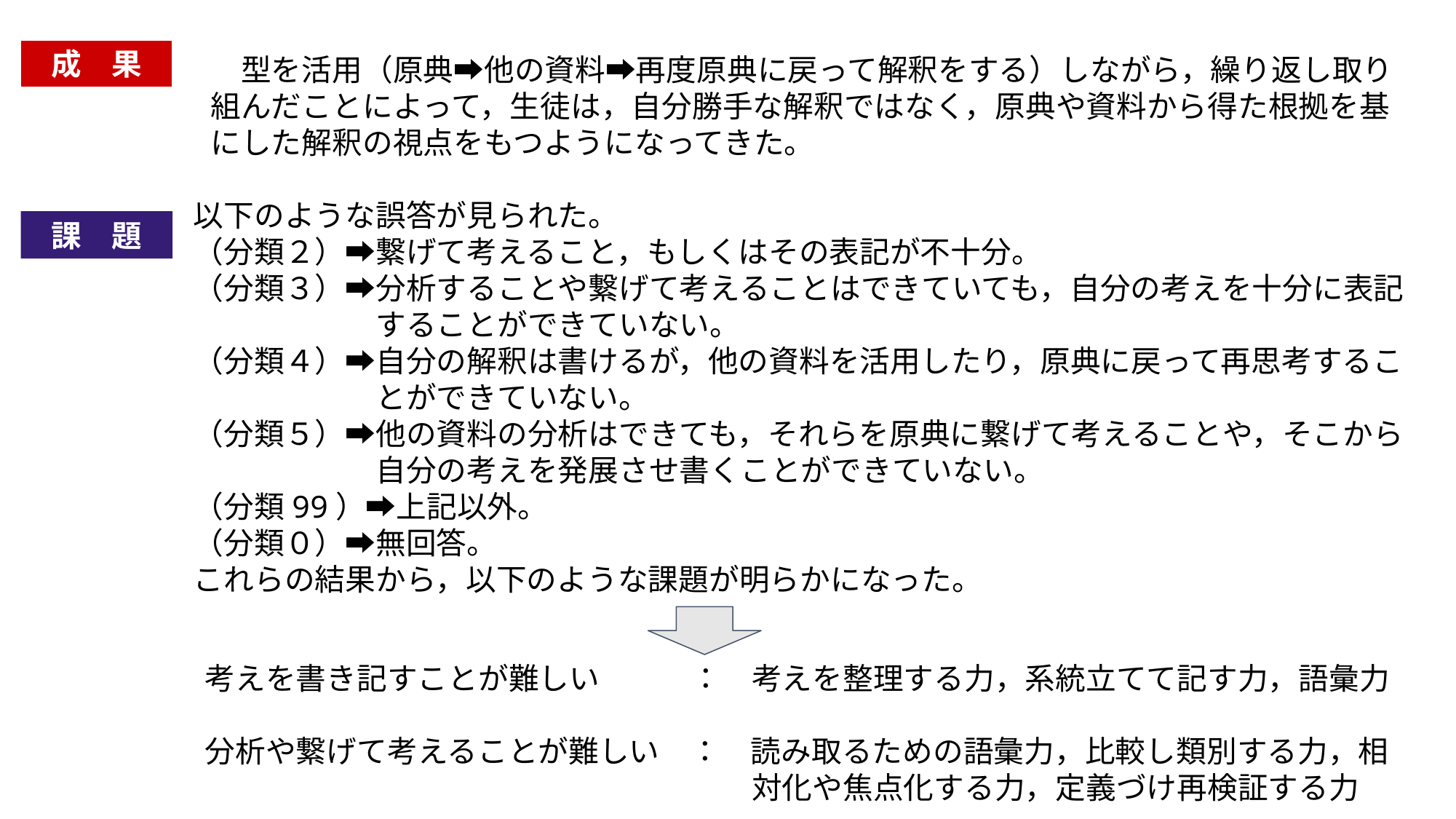

成　果
　型を活用（原典➡他の資料➡再度原典に戻って解釈をする）しながら，繰り返し取り組んだことによって，生徒は，自分勝手な解釈ではなく，原典や資料から得た根拠を基にした解釈の視点をもつようになってきた。
以下のような誤答が見られた。
（分類２）➡繋げて考えること，もしくはその表記が不十分。
（分類３）➡分析することや繋げて考えることはできていても，自分の考えを十分に表記
　　　　　　することができていない。
（分類４）➡自分の解釈は書けるが，他の資料を活用したり，原典に戻って再思考するこ
　　　　　　とができていない。
（分類５）➡他の資料の分析はできても，それらを原典に繋げて考えることや，そこから
　　　　　　自分の考えを発展させ書くことができていない。
（分類99）➡上記以外。
（分類０）➡無回答。
これらの結果から，以下のような課題が明らかになった。
課　題

考えを書き記すことが難しい　　　：　考えを整理する力，系統立てて記す力，語彙力

分析や繋げて考えることが難しい　：　読み取るための語彙力，比較し類別する力，相
　　　　　　　　　　　　　　　　　　対化や焦点化する力，定義づけ再検証する力